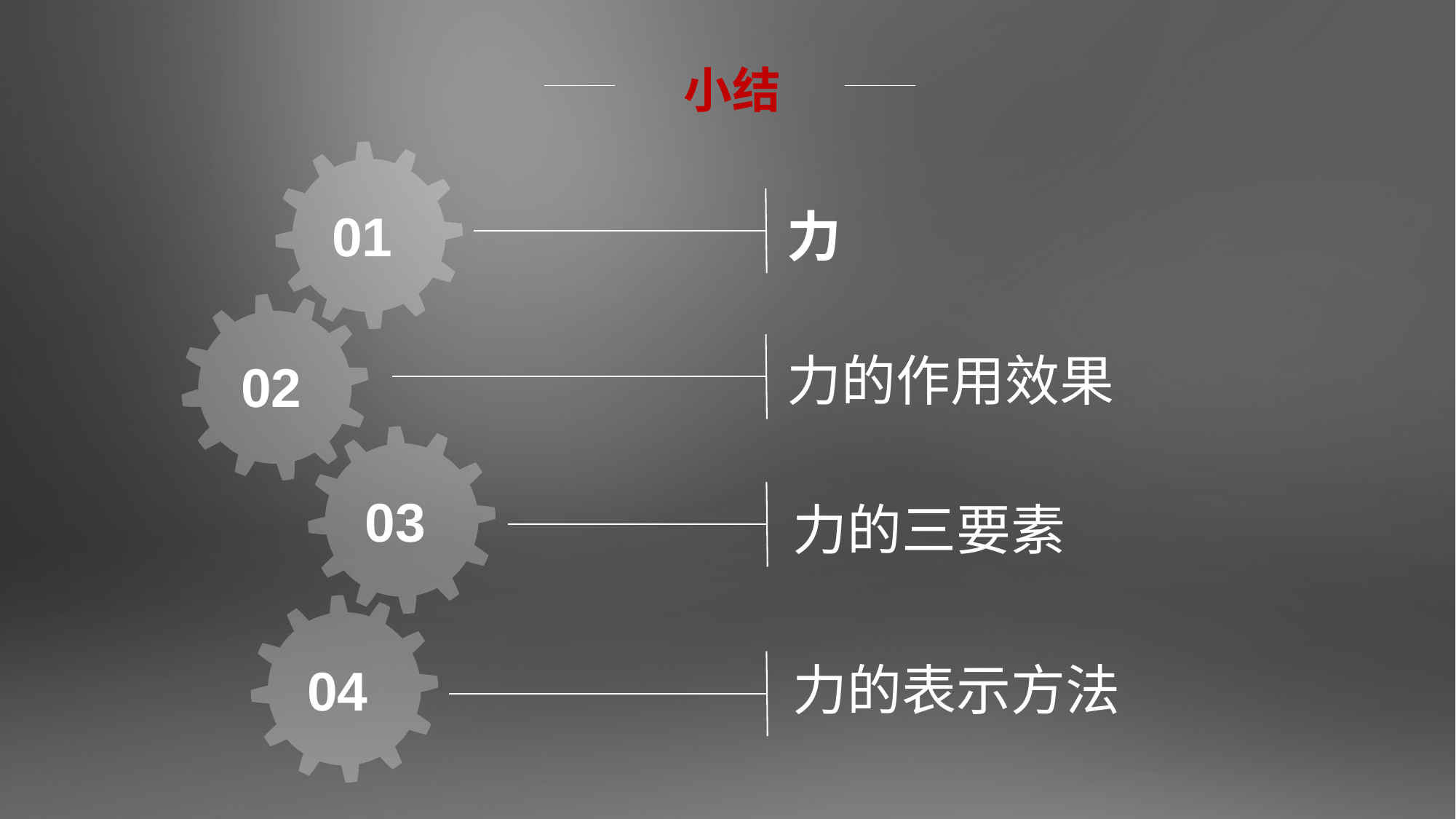

小结

01
力

力的作用效果
02

03
力的三要素

力的表示方法
04